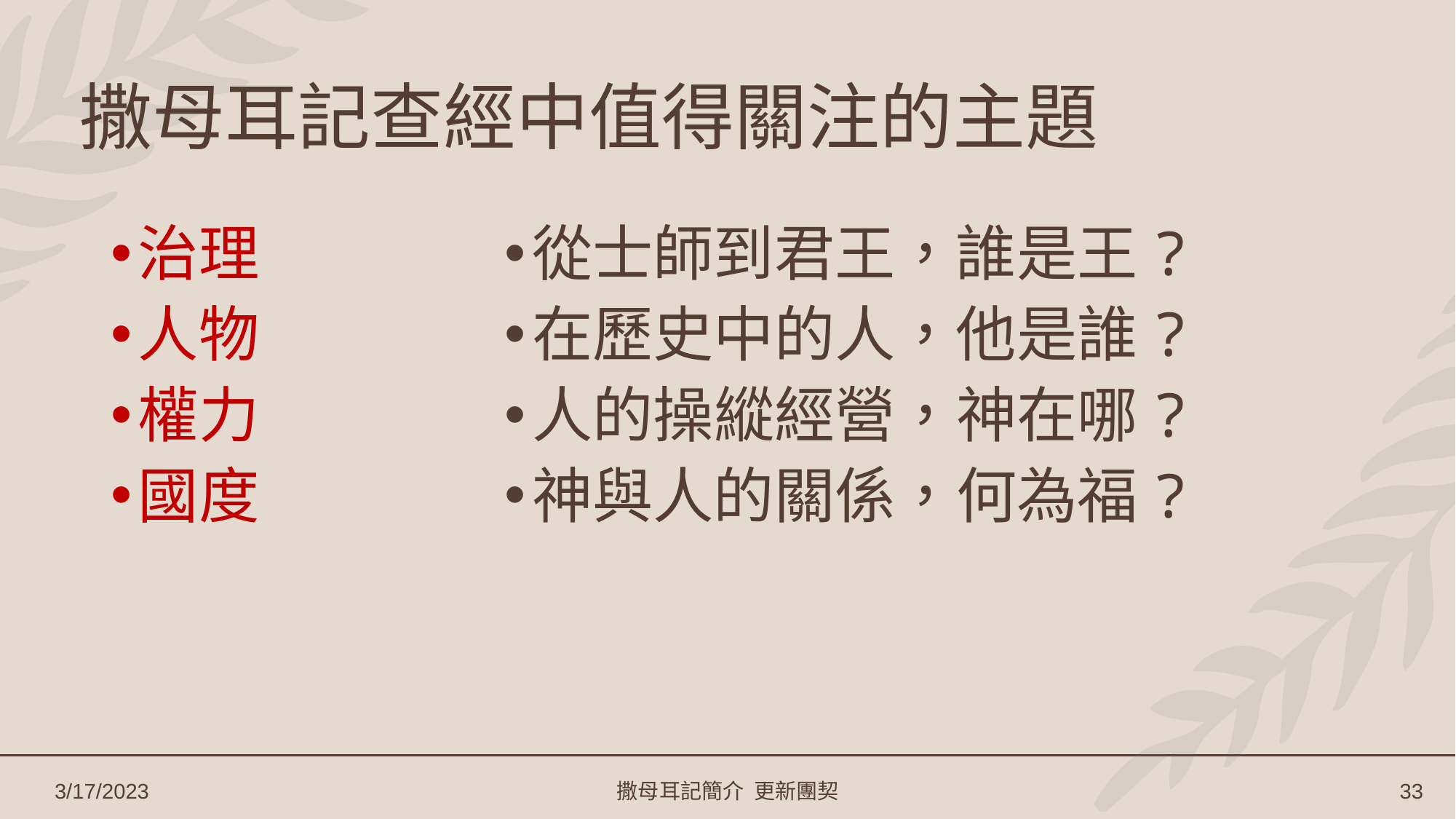

# 撒母耳記查經中值得關注的主題
治理
人物
權力
國度
從士師到君王，誰是王?
在歷史中的人，他是誰?
人的操縱經營，神在哪?
神與人的關係，何為福?
3/17/2023
撒母耳記簡介  更新團契
33